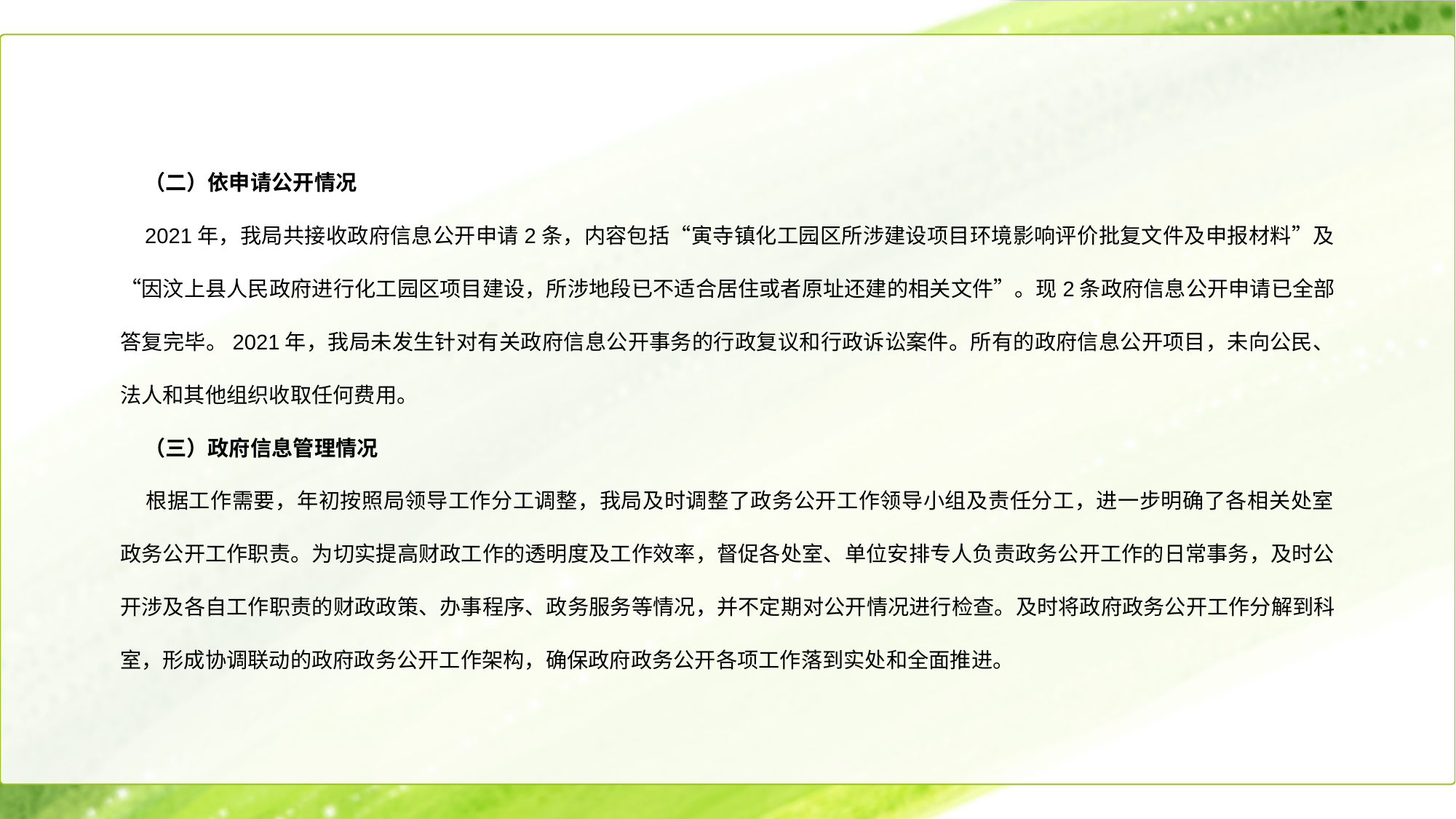

（二）依申请公开情况
    2021年，我局共接收政府信息公开申请2条，内容包括“寅寺镇化工园区所涉建设项目环境影响评价批复文件及申报材料”及“因汶上县人民政府进行化工园区项目建设，所涉地段已不适合居住或者原址还建的相关文件”。现2条政府信息公开申请已全部答复完毕。2021年，我局未发生针对有关政府信息公开事务的行政复议和行政诉讼案件。所有的政府信息公开项目，未向公民、法人和其他组织收取任何费用。
    （三）政府信息管理情况
    根据工作需要，年初按照局领导工作分工调整，我局及时调整了政务公开工作领导小组及责任分工，进一步明确了各相关处室政务公开工作职责。为切实提高财政工作的透明度及工作效率，督促各处室、单位安排专人负责政务公开工作的日常事务，及时公开涉及各自工作职责的财政政策、办事程序、政务服务等情况，并不定期对公开情况进行检查。及时将政府政务公开工作分解到科室，形成协调联动的政府政务公开工作架构，确保政府政务公开各项工作落到实处和全面推进。